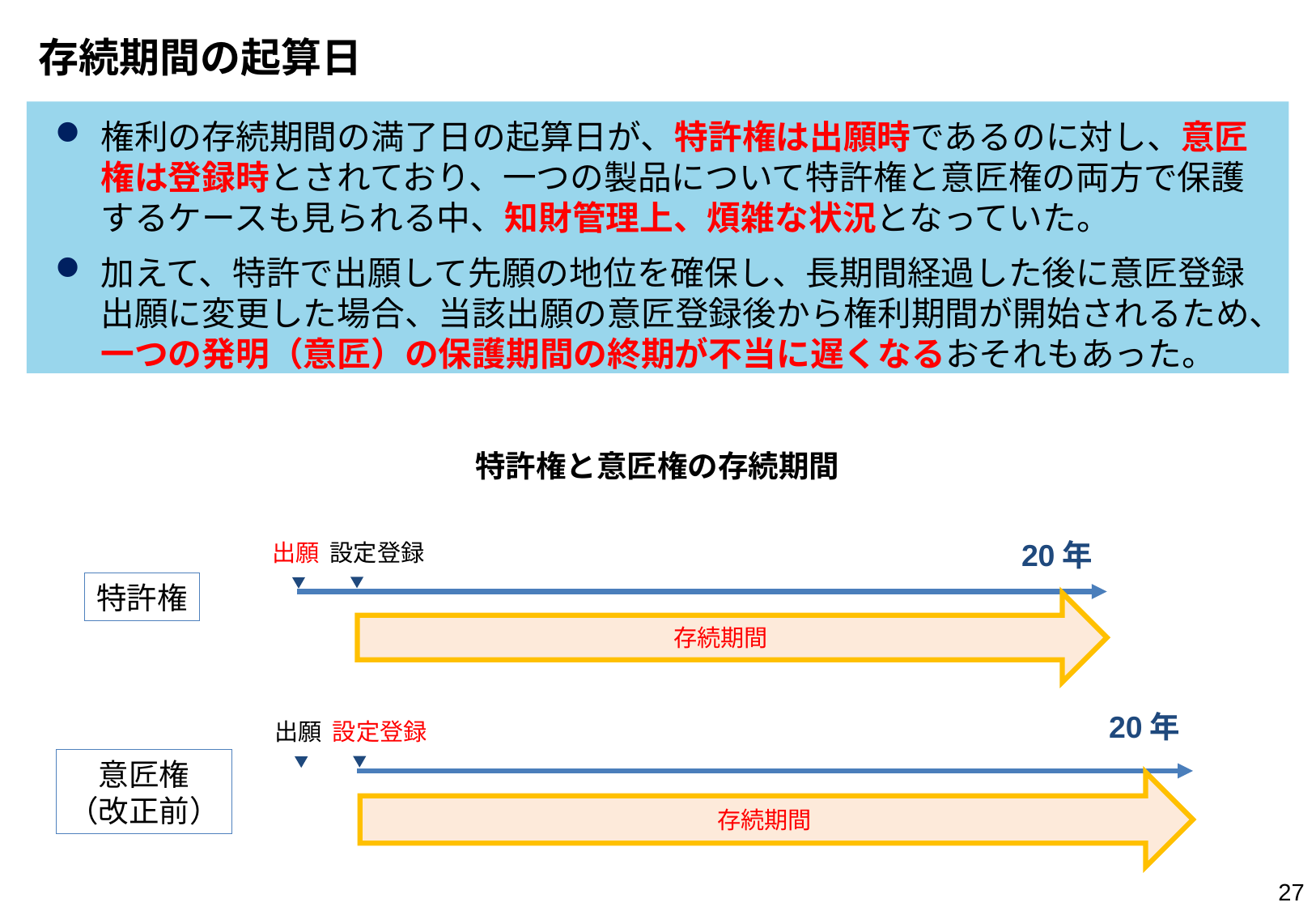

# 存続期間の起算日
権利の存続期間の満了日の起算日が、特許権は出願時であるのに対し、意匠権は登録時とされており、一つの製品について特許権と意匠権の両方で保護するケースも見られる中、知財管理上、煩雑な状況となっていた。
加えて、特許で出願して先願の地位を確保し、長期間経過した後に意匠登録出願に変更した場合、当該出願の意匠登録後から権利期間が開始されるため、一つの発明（意匠）の保護期間の終期が不当に遅くなるおそれもあった。
特許権と意匠権の存続期間
20年
出願
設定登録
特許権

存続期間
20年
出願
設定登録
意匠権
（改正前）

存続期間
27